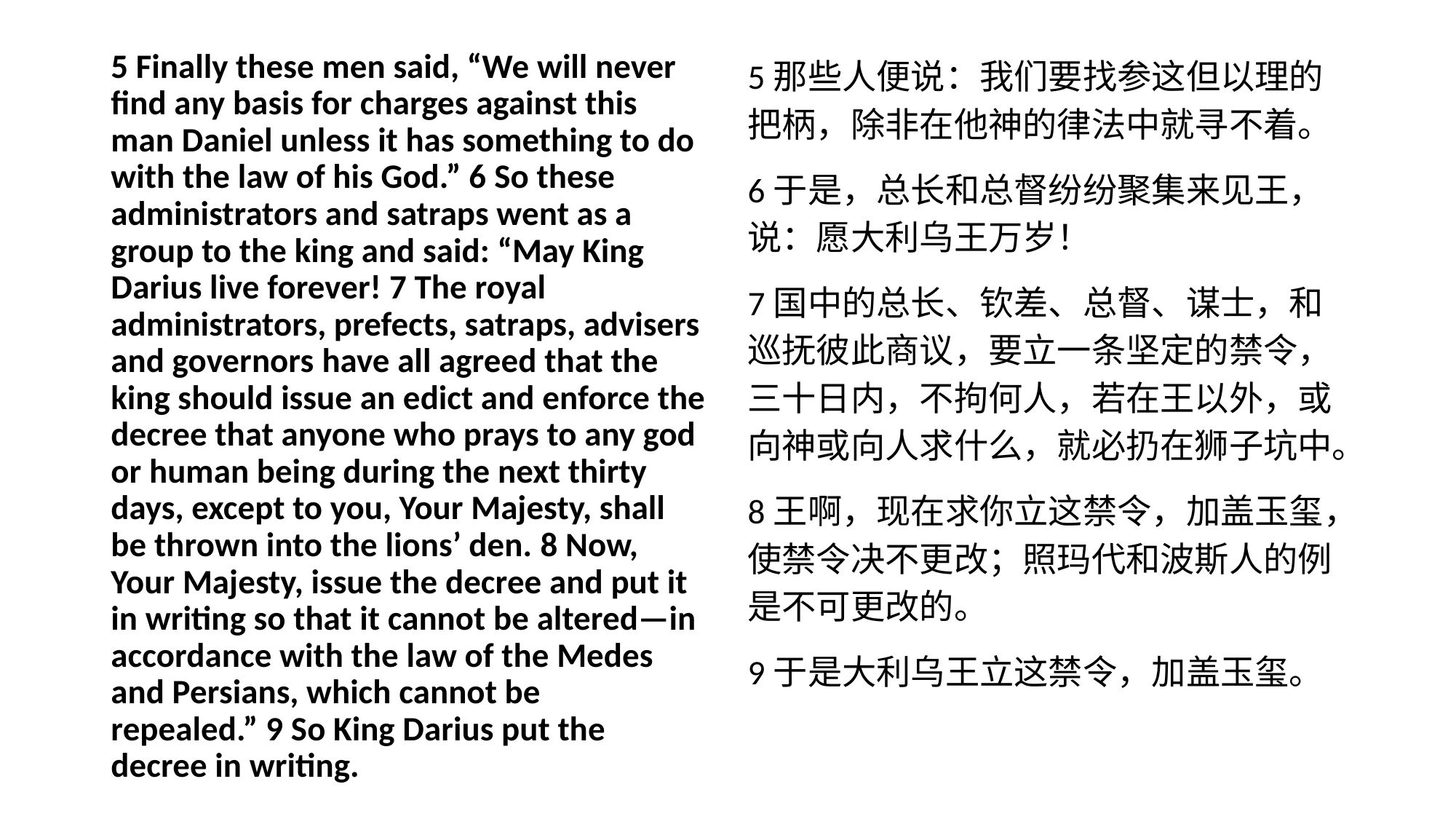

5 Finally these men said, “We will never find any basis for charges against this man Daniel unless it has something to do with the law of his God.” 6 So these administrators and satraps went as a group to the king and said: “May King Darius live forever! 7 The royal administrators, prefects, satraps, advisers and governors have all agreed that the king should issue an edict and enforce the decree that anyone who prays to any god or human being during the next thirty days, except to you, Your Majesty, shall be thrown into the lions’ den. 8 Now, Your Majesty, issue the decree and put it in writing so that it cannot be altered—in accordance with the law of the Medes and Persians, which cannot be repealed.” 9 So King Darius put the decree in writing.
5那些人便说：我们要找参这但以理的把柄，除非在他神的律法中就寻不着。
6于是，总长和总督纷纷聚集来见王，说：愿大利乌王万岁！
7国中的总长、钦差、总督、谋士，和巡抚彼此商议，要立一条坚定的禁令，三十日内，不拘何人，若在王以外，或向神或向人求什么，就必扔在狮子坑中。
8王啊，现在求你立这禁令，加盖玉玺，使禁令决不更改；照玛代和波斯人的例是不可更改的。
9于是大利乌王立这禁令，加盖玉玺。